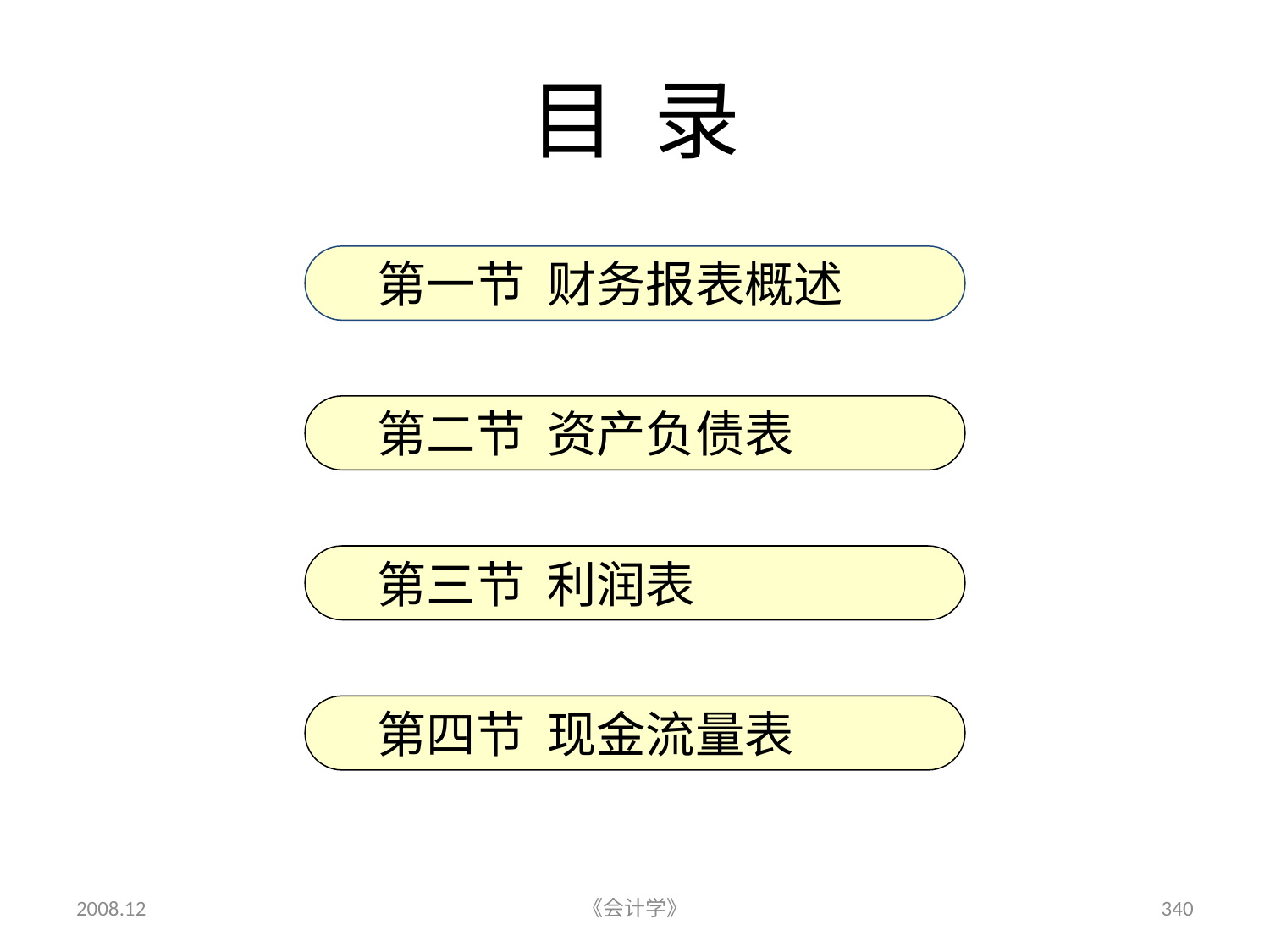

# 目  录
第一节  财务报表概述
第二节  资产负债表
第三节  利润表
第四节  现金流量表
2008.12
《会计学》
340